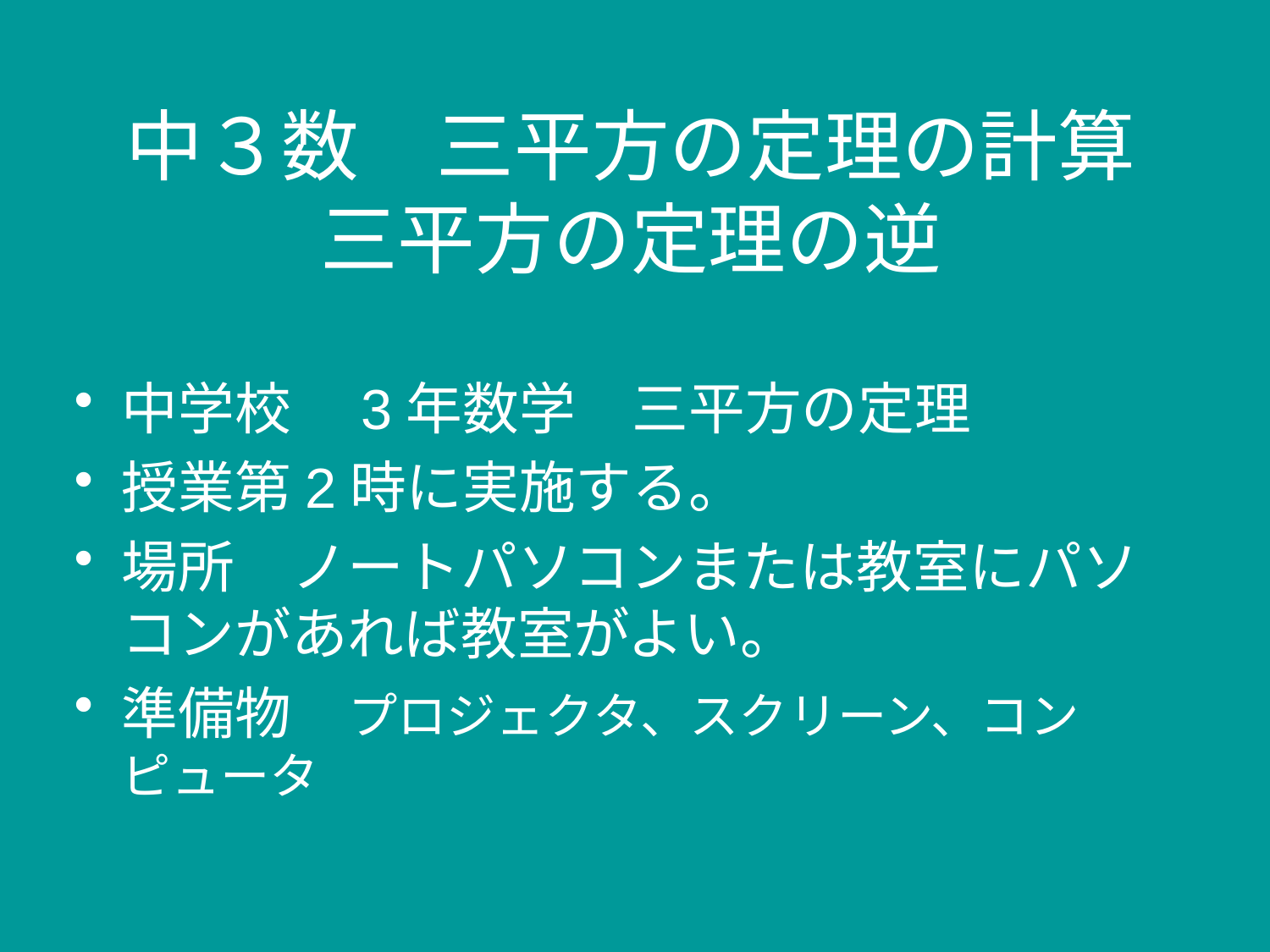

# 中３数　三平方の定理の計算 三平方の定理の逆
中学校　3年数学　三平方の定理
授業第2時に実施する。
場所　ノートパソコンまたは教室にパソコンがあれば教室がよい。
準備物　プロジェクタ、スクリーン、コンピュータ